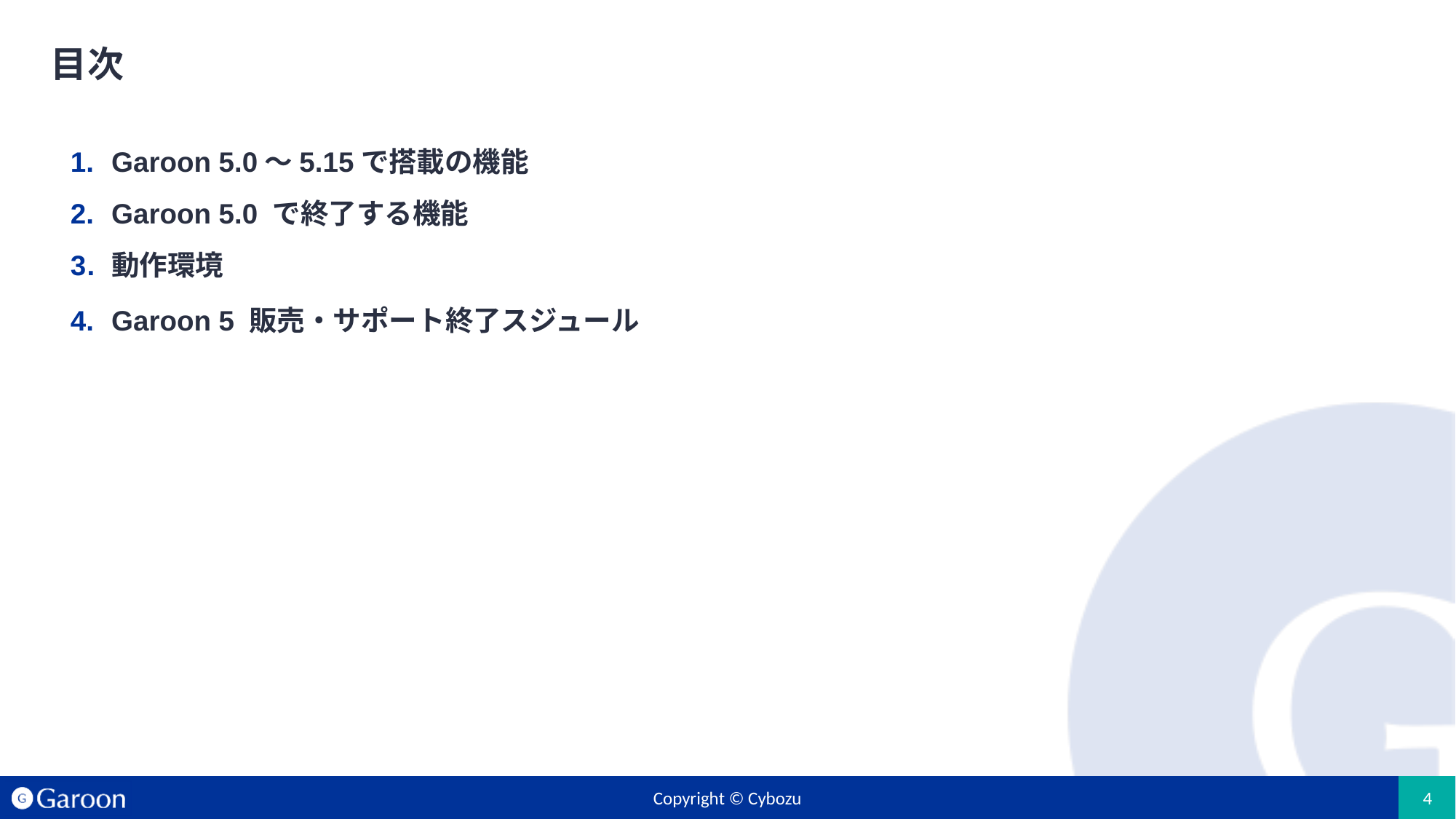

# 目次
Garoon 5.0～5.15で搭載の機能
Garoon 5.0 で終了する機能
動作環境
Garoon 5 販売・サポート終了スジュール